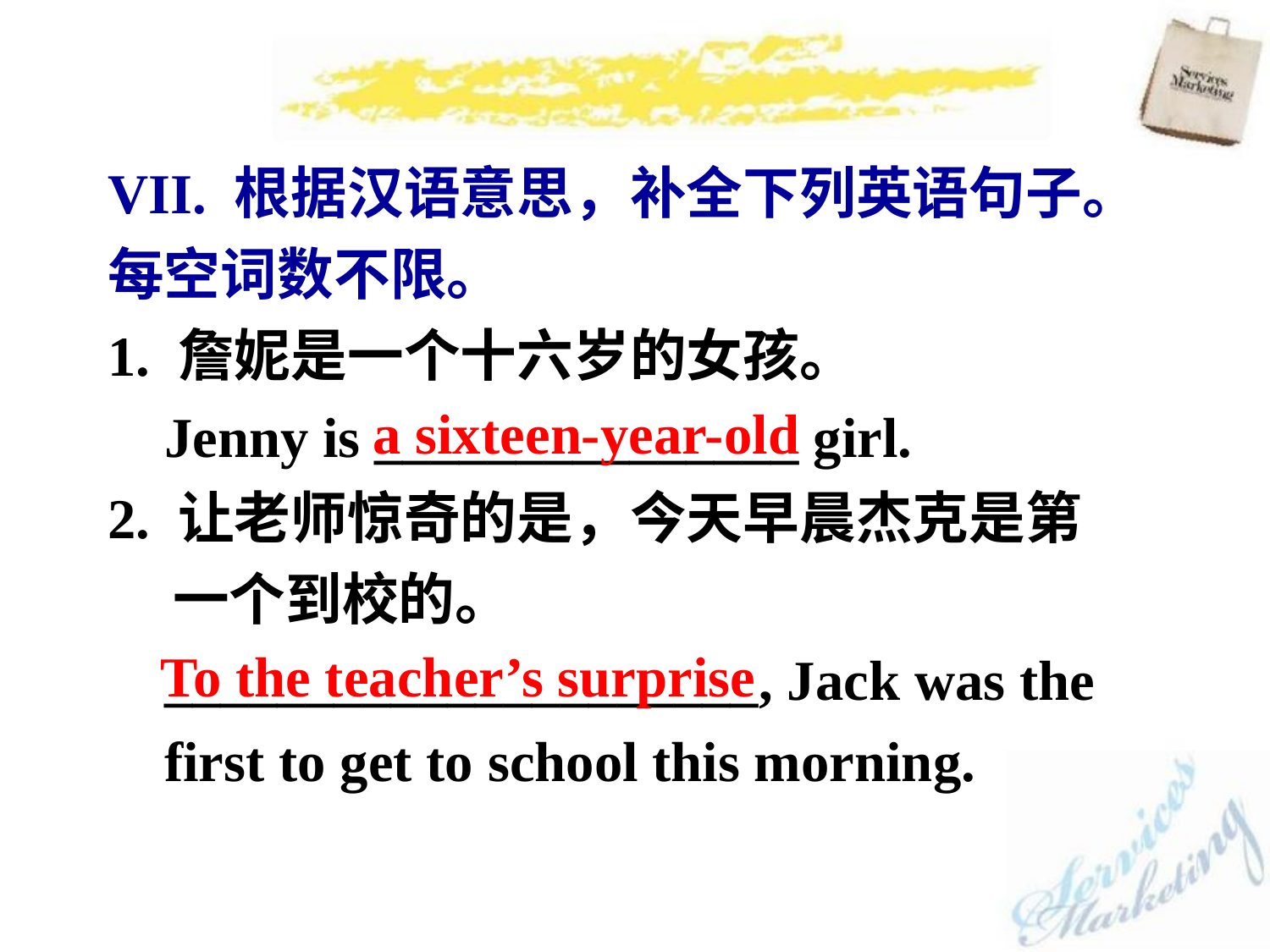

VII. 根据汉语意思，补全下列英语句子。
每空词数不限。
1. 詹妮是一个十六岁的女孩。
    Jenny is _______________ girl.
2. 让老师惊奇的是，今天早晨杰克是第
    一个到校的。
    _____________________, Jack was the
    first to get to school this morning.
a sixteen-year-old
To the teacher’s surprise